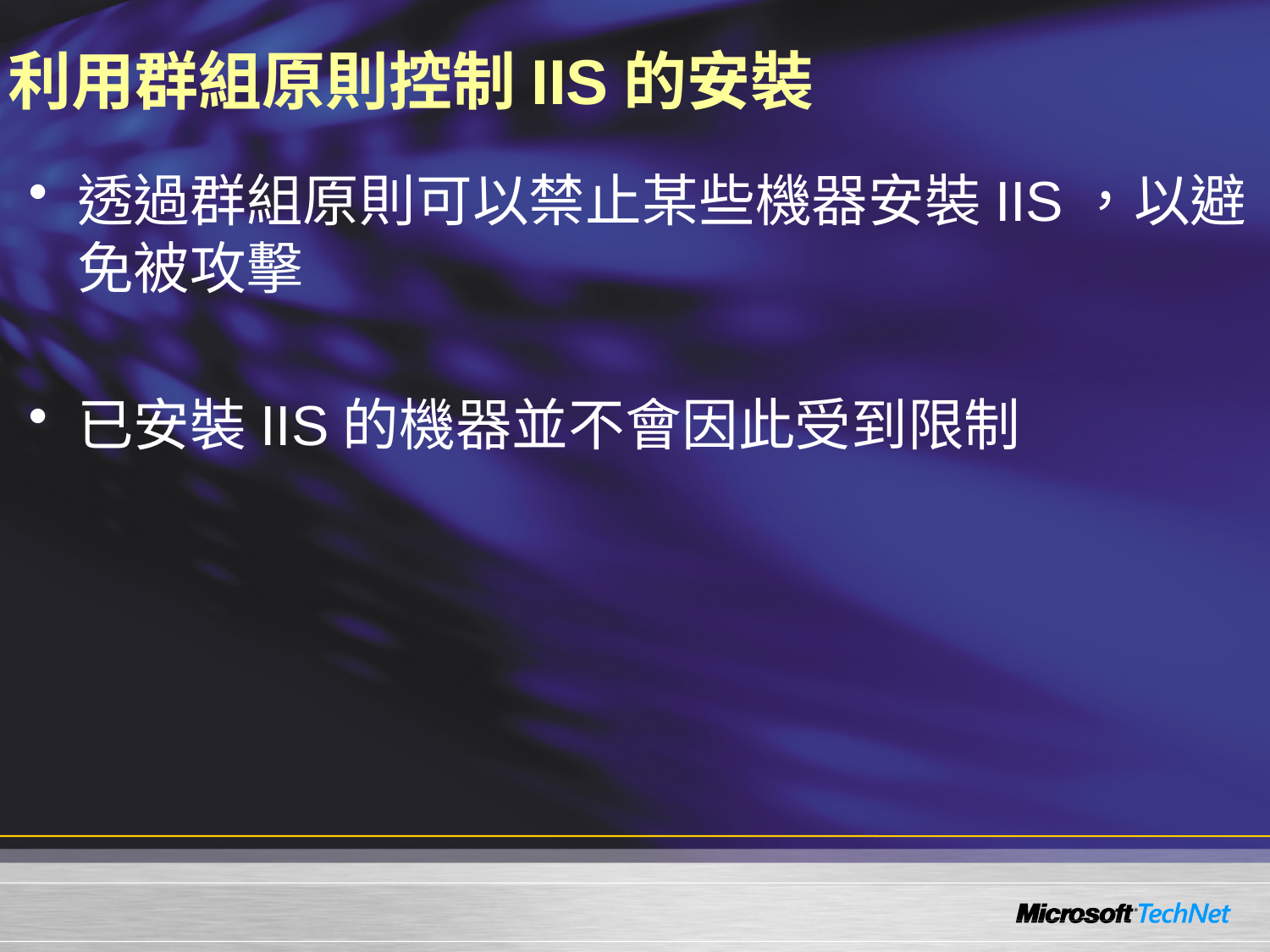

# 利用群組原則控制IIS的安裝
透過群組原則可以禁止某些機器安裝IIS，以避免被攻擊

已安裝IIS的機器並不會因此受到限制